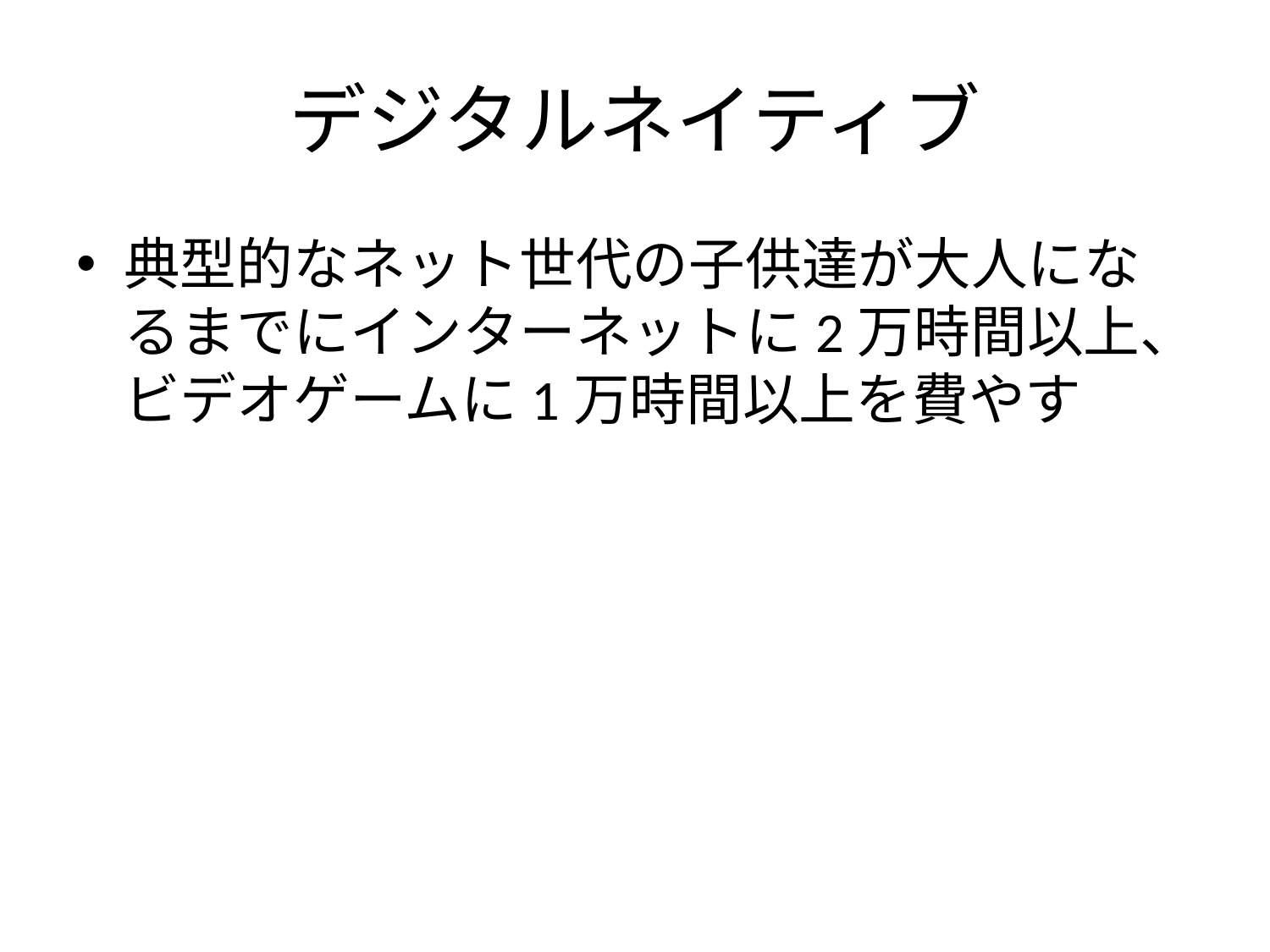

# デジタルネイティブ
典型的なネット世代の子供達が大人になるまでにインターネットに2万時間以上、ビデオゲームに1万時間以上を費やす